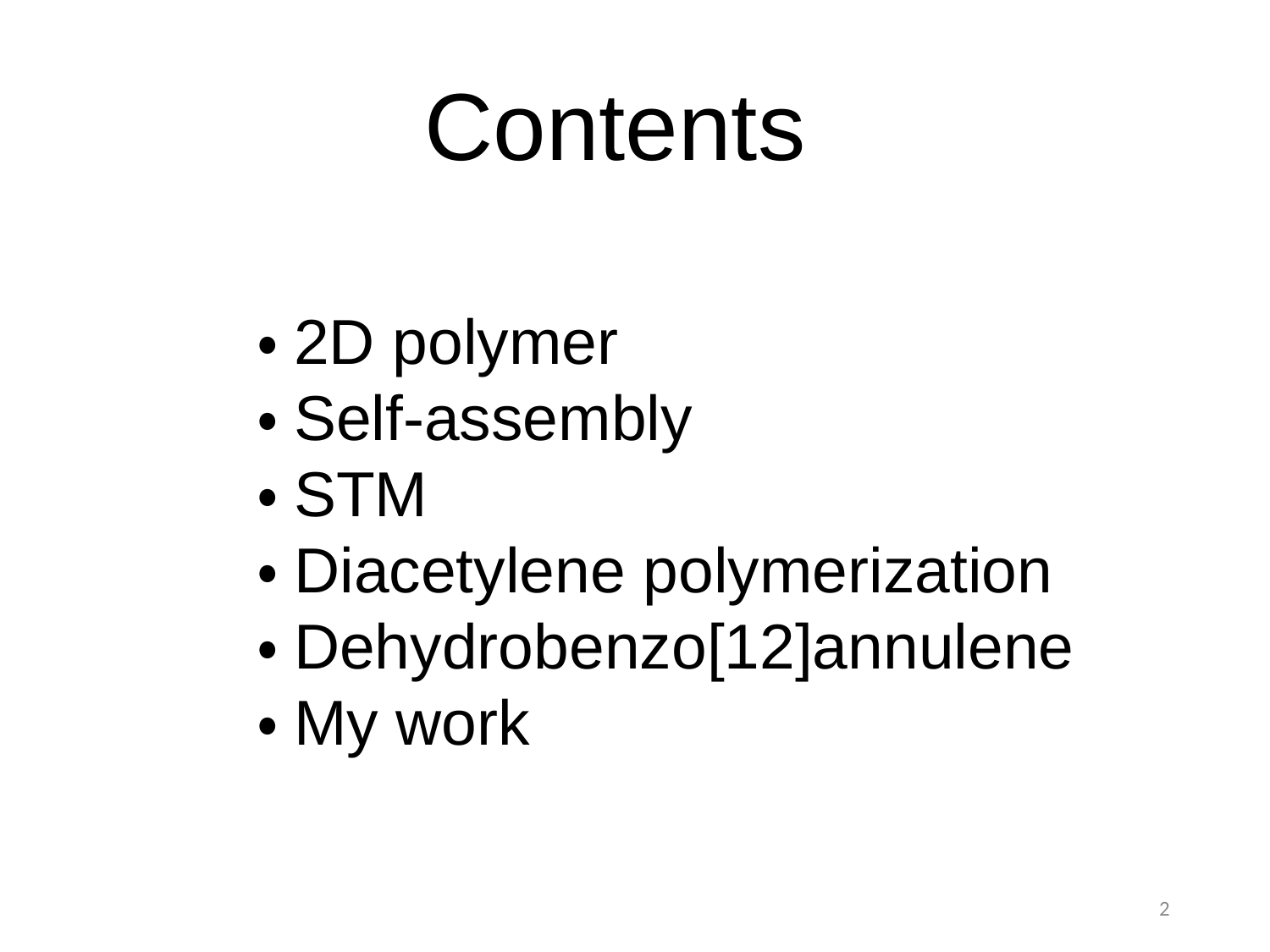

Contents
・2D polymer
・Self-assembly
・STM
・Diacetylene polymerization
・Dehydrobenzo[12]annulene
・My work
2